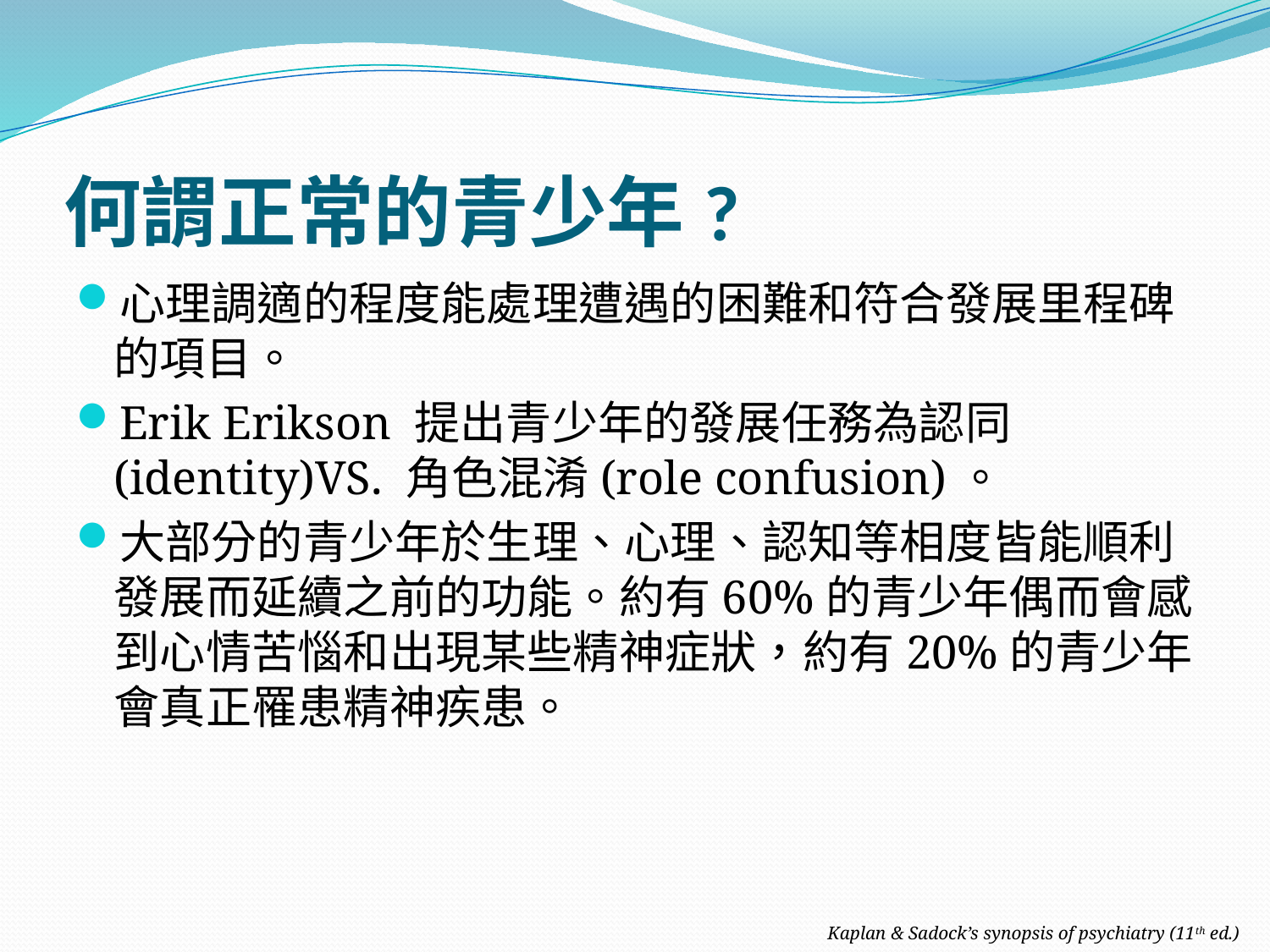

# 何謂正常的青少年?
心理調適的程度能處理遭遇的困難和符合發展里程碑的項目。
Erik Erikson 提出青少年的發展任務為認同(identity)VS. 角色混淆(role confusion)。
大部分的青少年於生理、心理、認知等相度皆能順利發展而延續之前的功能。約有60%的青少年偶而會感到心情苦惱和出現某些精神症狀，約有20%的青少年會真正罹患精神疾患。

Kaplan & Sadock’s synopsis of psychiatry (11th ed.)